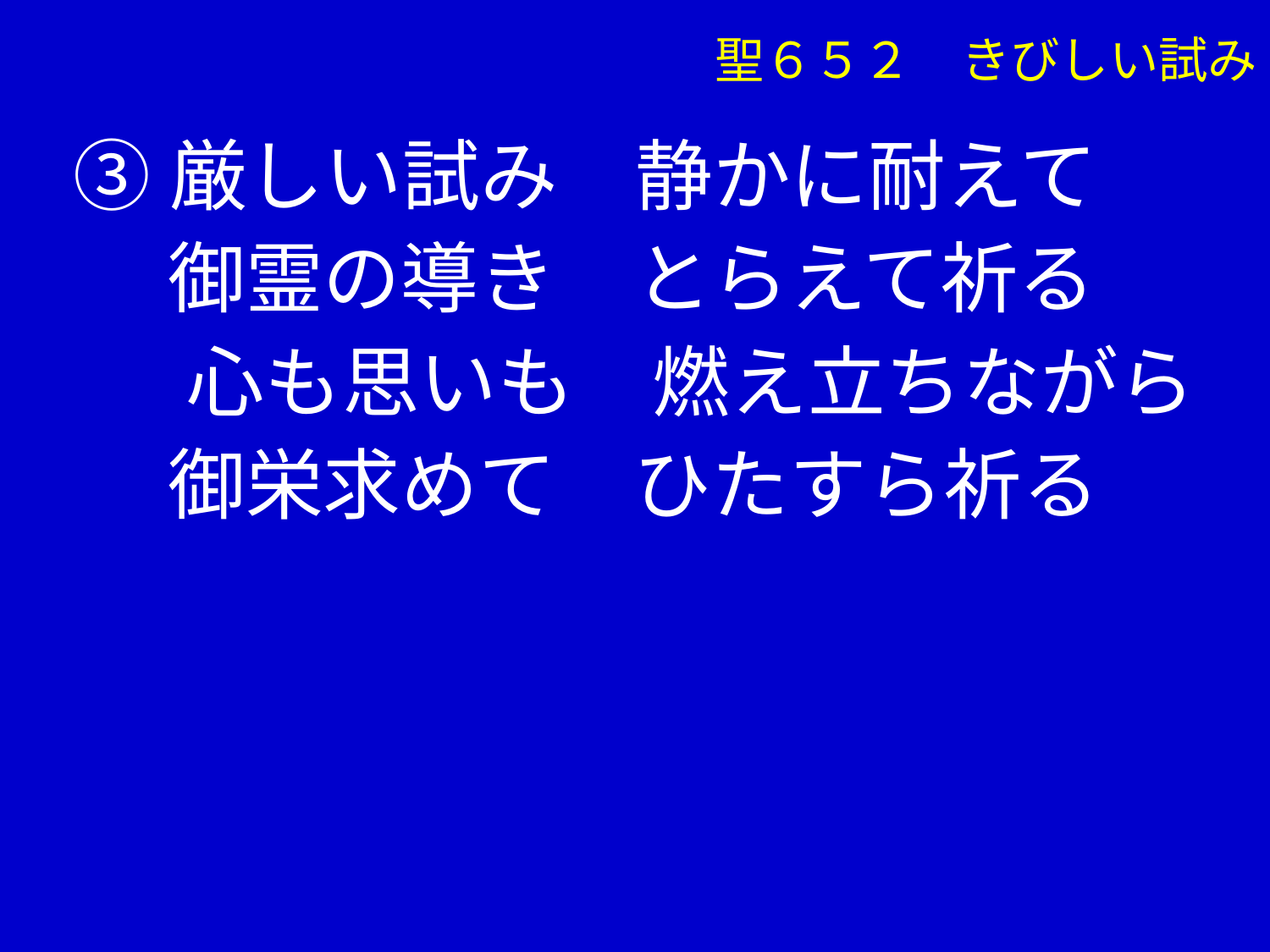

聖６５２　きびしい試み
③厳しい試み　静かに耐えて
　 御霊の導き　とらえて祈る
 　心も思いも　燃え立ちながら
　 御栄求めて　ひたすら祈る